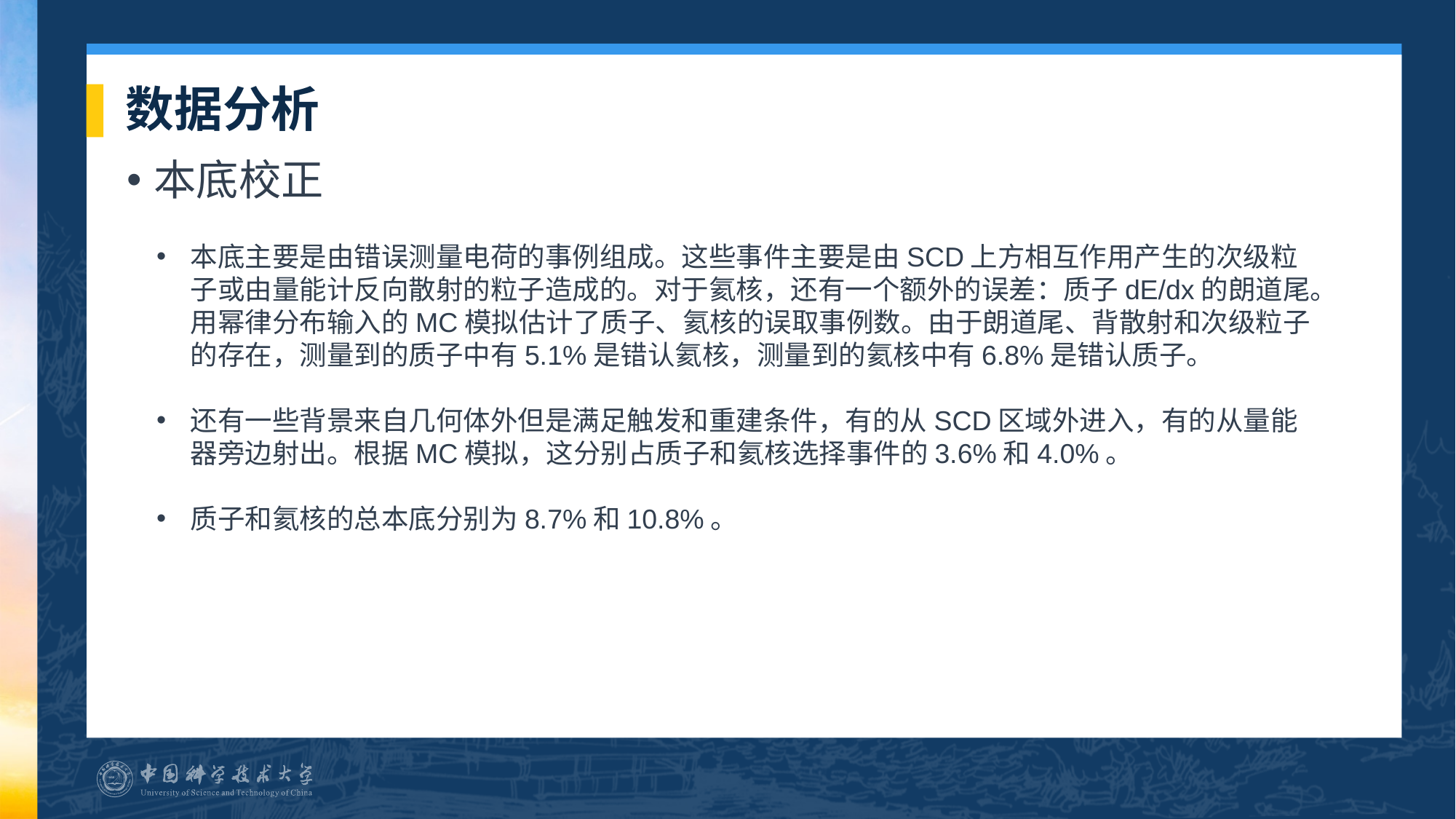

# 数据分析
本底校正
本底主要是由错误测量电荷的事例组成。这些事件主要是由SCD上方相互作用产生的次级粒子或由量能计反向散射的粒子造成的。对于氦核，还有一个额外的误差：质子dE/dx的朗道尾。用幂律分布输入的MC模拟估计了质子、氦核的误取事例数。由于朗道尾、背散射和次级粒子的存在，测量到的质子中有5.1%是错认氦核，测量到的氦核中有6.8%是错认质子。

还有一些背景来自几何体外但是满足触发和重建条件，有的从SCD区域外进入，有的从量能器旁边射出。根据MC模拟，这分别占质子和氦核选择事件的3.6%和4.0%。

质子和氦核的总本底分别为8.7%和10.8%。